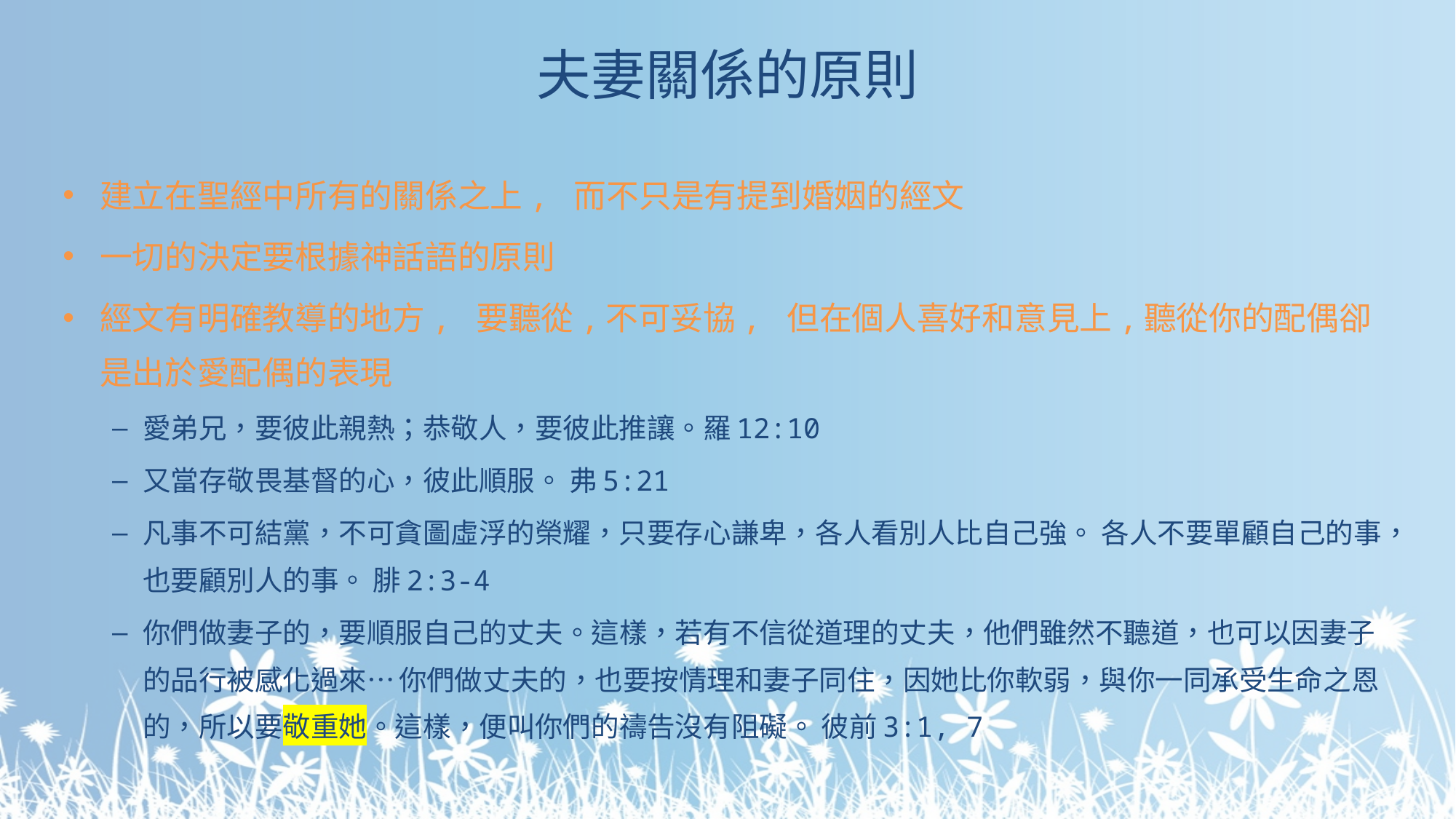

# 夫妻關係的原則
建立在聖經中所有的關係之上, 而不只是有提到婚姻的經文
一切的決定要根據神話語的原則
經文有明確教導的地方, 要聽從,不可妥協, 但在個人喜好和意見上,聽從你的配偶卻是出於愛配偶的表現
愛弟兄，要彼此親熱；恭敬人，要彼此推讓。羅12:10
又當存敬畏基督的心，彼此順服。 弗5:21
凡事不可結黨，不可貪圖虛浮的榮耀，只要存心謙卑，各人看別人比自己強。 各人不要單顧自己的事，也要顧別人的事。 腓2:3-4
你們做妻子的，要順服自己的丈夫。這樣，若有不信從道理的丈夫，他們雖然不聽道，也可以因妻子的品行被感化過來… 你們做丈夫的，也要按情理和妻子同住，因她比你軟弱，與你一同承受生命之恩的，所以要敬重她。這樣，便叫你們的禱告沒有阻礙。 彼前3:1, 7